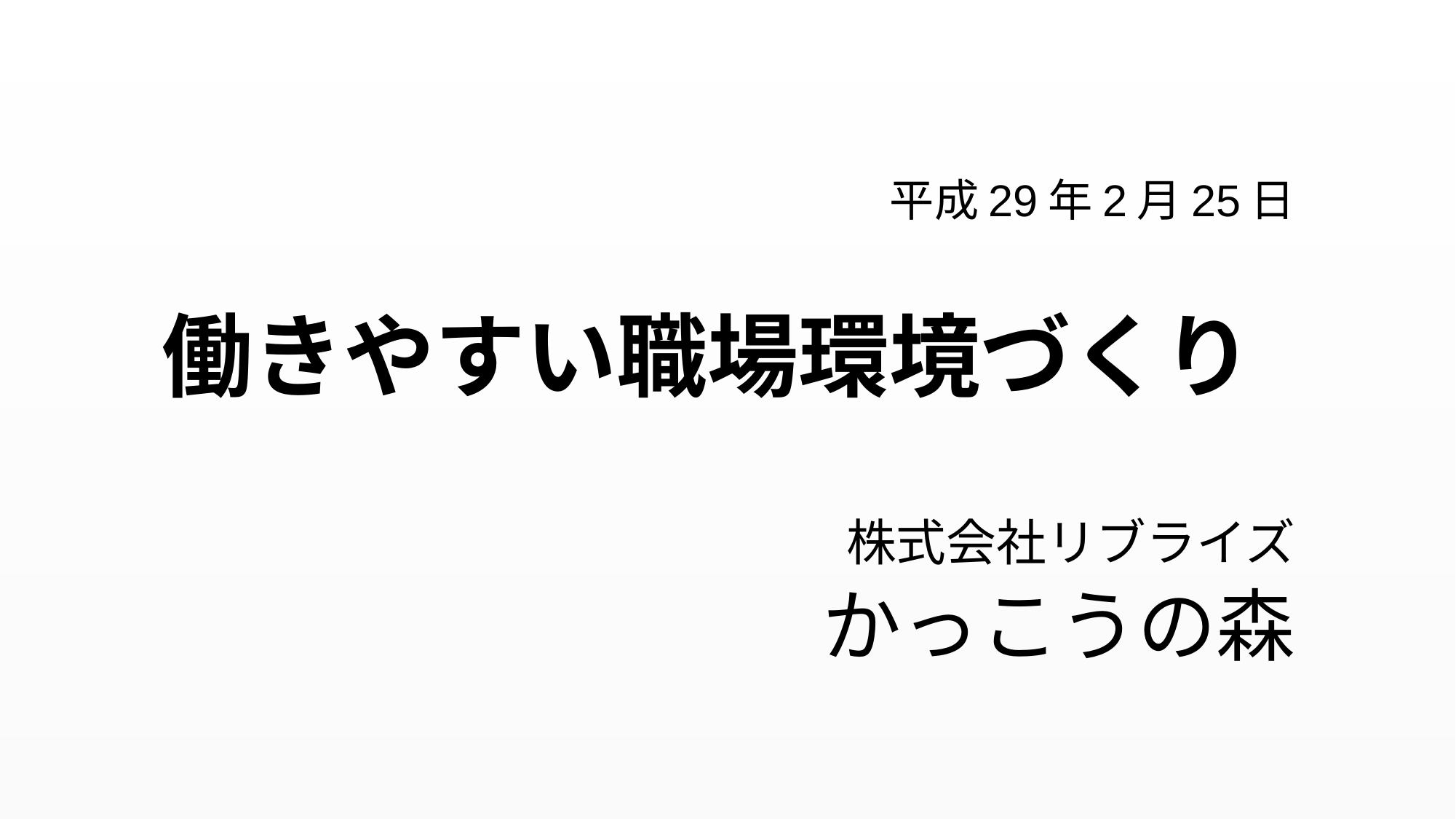

平成29年2月25日

# 働きやすい職場環境づくり
株式会社リブライズ
かっこうの森